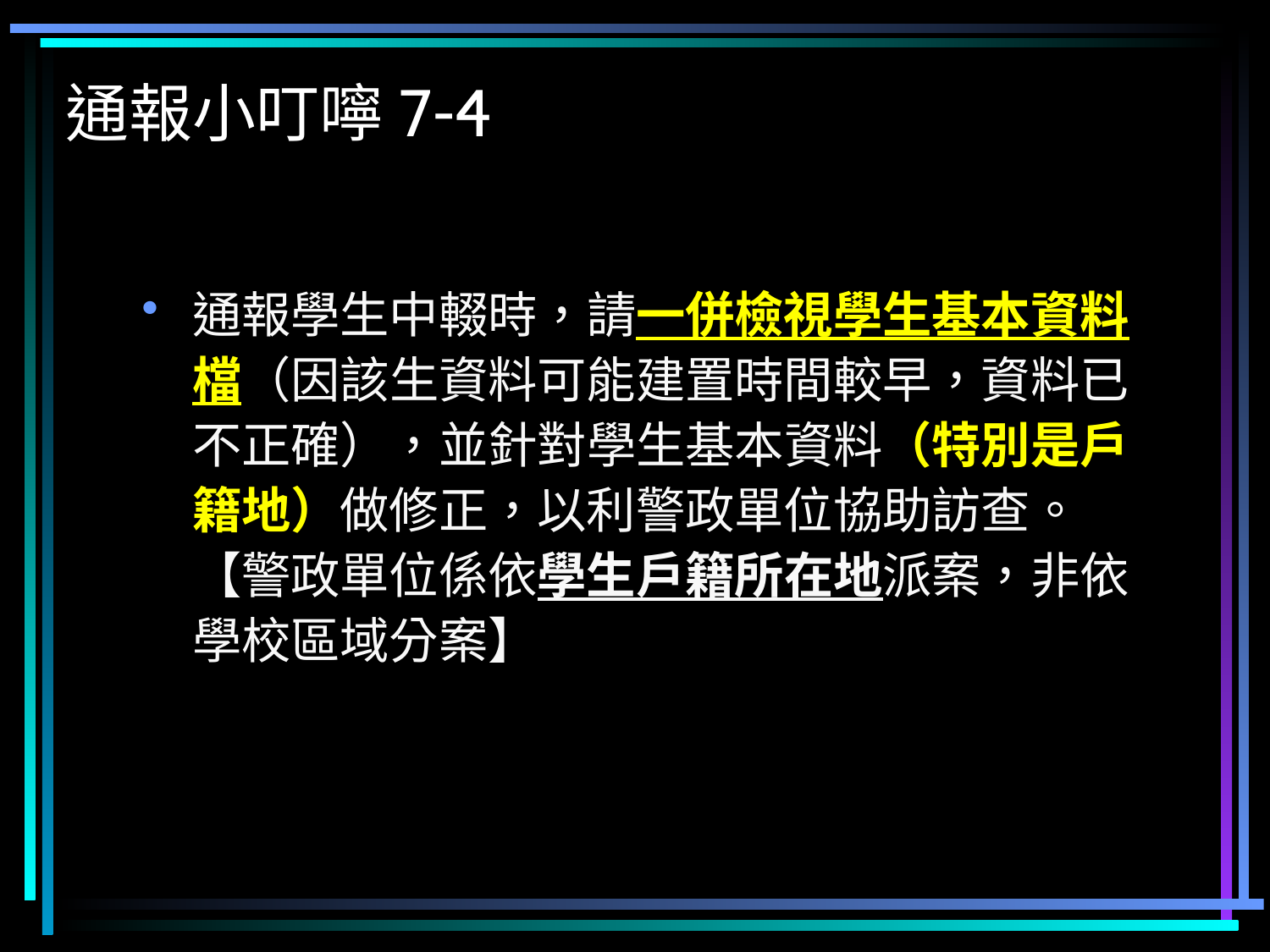

通報小叮嚀7-4

通報學生中輟時，請一併檢視學生基本資料檔（因該生資料可能建置時間較早，資料已不正確），並針對學生基本資料（特別是戶籍地）做修正，以利警政單位協助訪查。【警政單位係依學生戶籍所在地派案，非依學校區域分案】